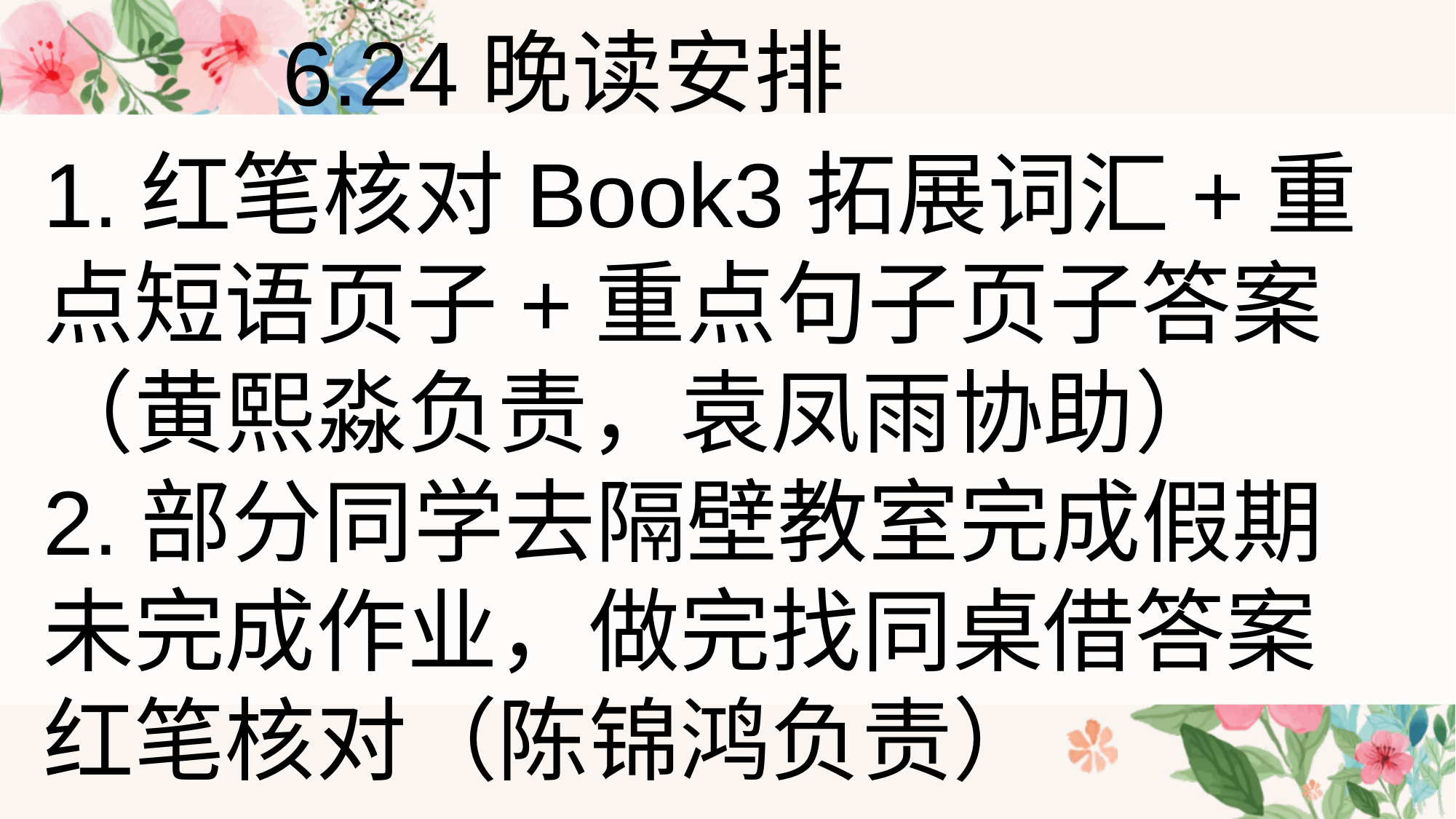

6.24晚读安排
1.红笔核对Book3拓展词汇+重点短语页子+重点句子页子答案（黄熙淼负责，袁凤雨协助）
2.部分同学去隔壁教室完成假期未完成作业，做完找同桌借答案红笔核对（陈锦鸿负责）